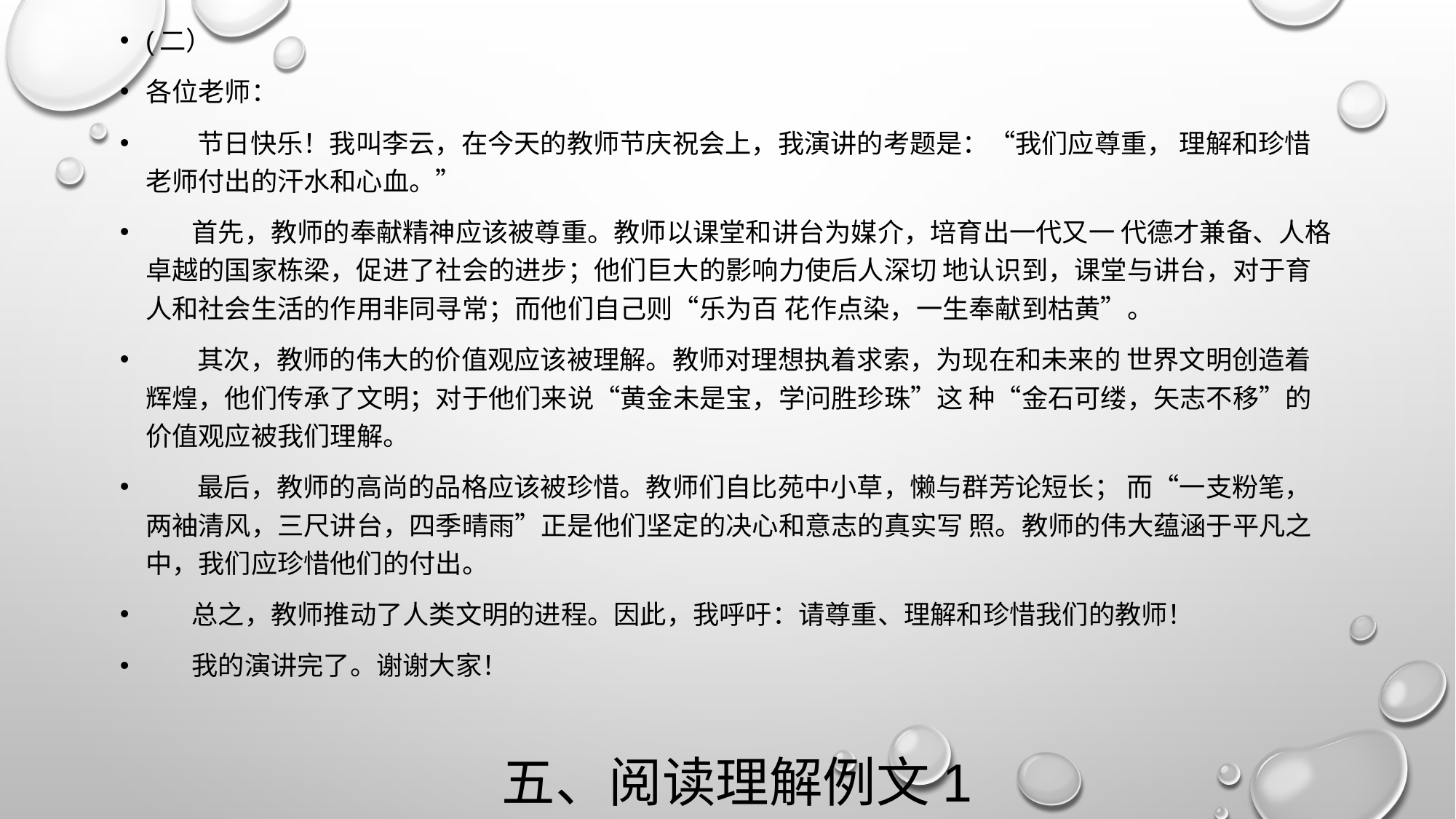

(二）
各位老师：
        节日快乐！我叫李云，在今天的教师节庆祝会上，我演讲的考题是：“我们应尊重， 理解和珍惜老师付出的汗水和心血。”
       首先，教师的奉献精神应该被尊重。教师以课堂和讲台为媒介，培育出一代又一 代德才兼备、人格卓越的国家栋梁，促进了社会的进步；他们巨大的影响力使后人深切 地认识到，课堂与讲台，对于育人和社会生活的作用非同寻常；而他们自己则“乐为百 花作点染，一生奉献到枯黄”。
        其次，教师的伟大的价值观应该被理解。教师对理想执着求索，为现在和未来的 世界文明创造着辉煌，他们传承了文明；对于他们来说“黄金未是宝，学问胜珍珠”这 种“金石可缕，矢志不移”的价值观应被我们理解。
        最后，教师的高尚的品格应该被珍惜。教师们自比苑中小草，懒与群芳论短长； 而“一支粉笔，两袖清风，三尺讲台，四季晴雨”正是他们坚定的决心和意志的真实写 照。教师的伟大蕴涵于平凡之中，我们应珍惜他们的付出。
       总之，教师推动了人类文明的进程。因此，我呼吁：请尊重、理解和珍惜我们的教师！
       我的演讲完了。谢谢大家！

# 五、阅读理解例文1